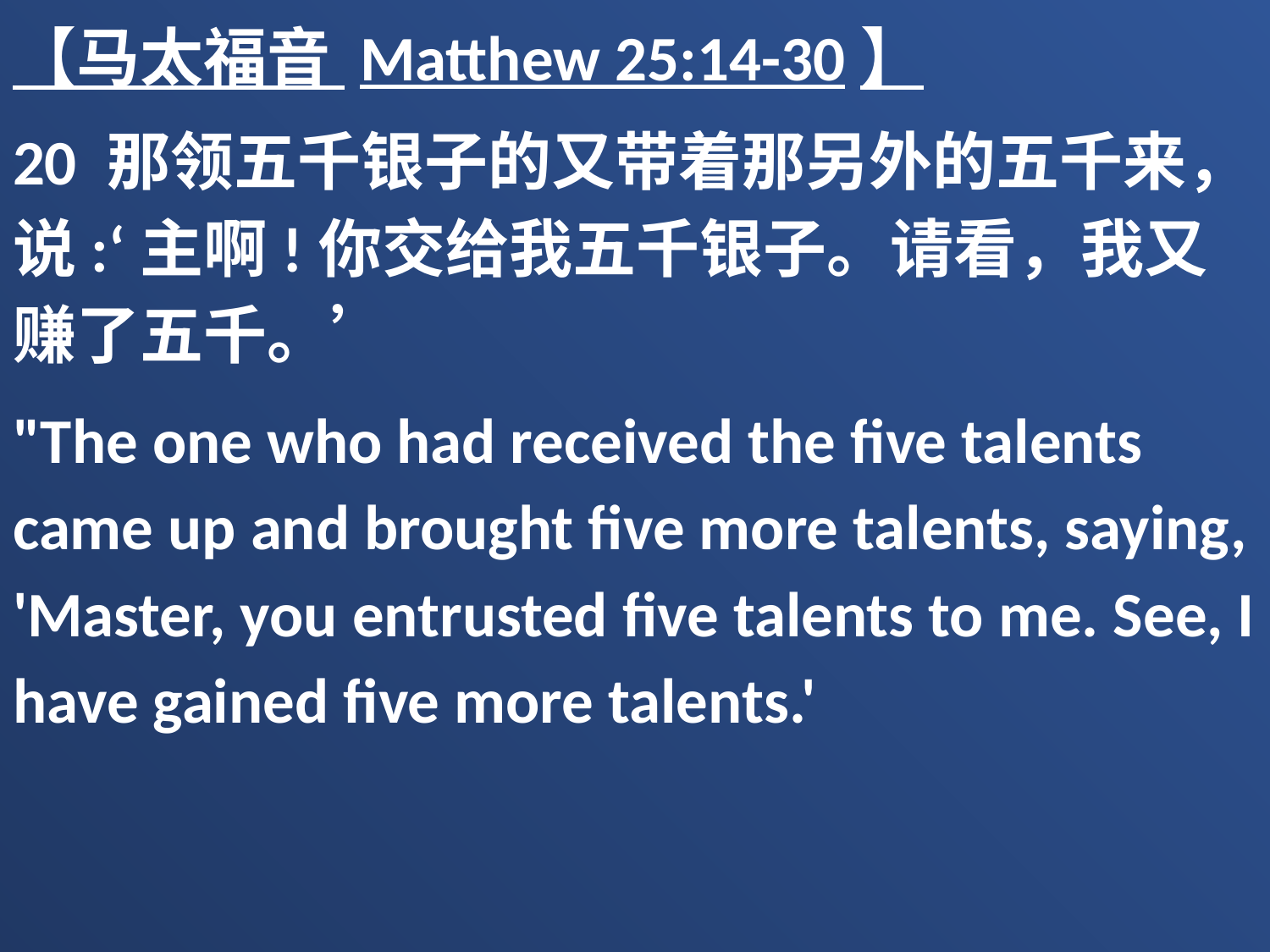

【马太福音 Matthew 25:14-30】
20 那领五千银子的又带着那另外的五千来，说:‘主啊!你交给我五千银子。请看，我又赚了五千。’
"The one who had received the five talents came up and brought five more talents, saying, 'Master, you entrusted five talents to me. See, I have gained five more talents.'